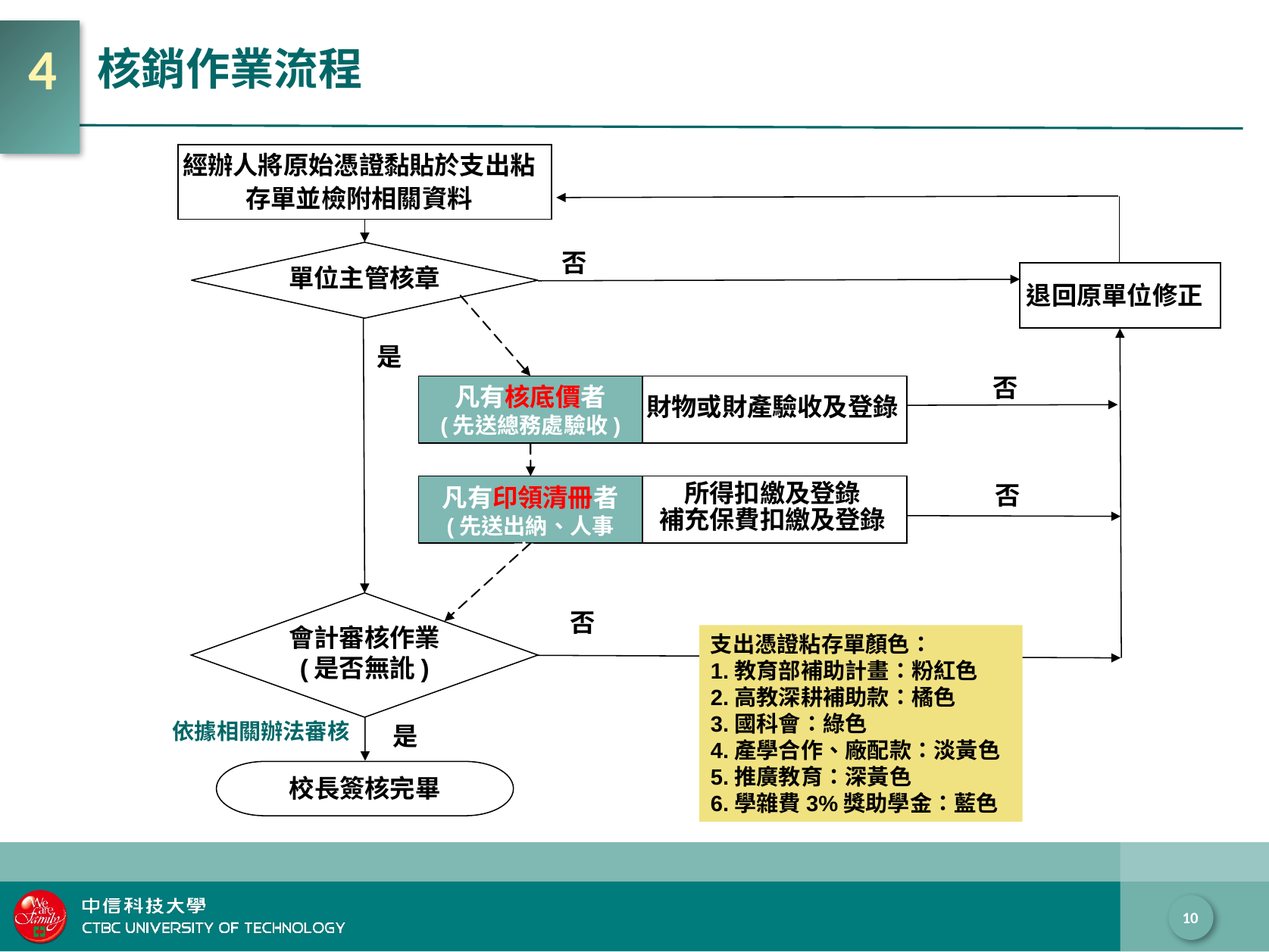

# 核銷作業流程
4
經辦人將原始憑證黏貼於支出粘存單並檢附相關資料

單位主管核章
否
退回原單位修正

是
財物或財產驗收及登錄
否

會計審核作業
(是否無訛)

否

是
校長簽核完畢

所得扣繳及登錄
補充保費扣繳及登錄
凡有印領清冊者
(先送出納、人事室)

凡有核底價者
(先送總務處驗收)
否

支出憑證粘存單顏色：
1.教育部補助計畫：粉紅色
2.高教深耕補助款：橘色
3.國科會：綠色
4.產學合作、廠配款：淡黃色
5.推廣教育：深黃色
6.學雜費3%獎助學金：藍色
依據相關辦法審核
10